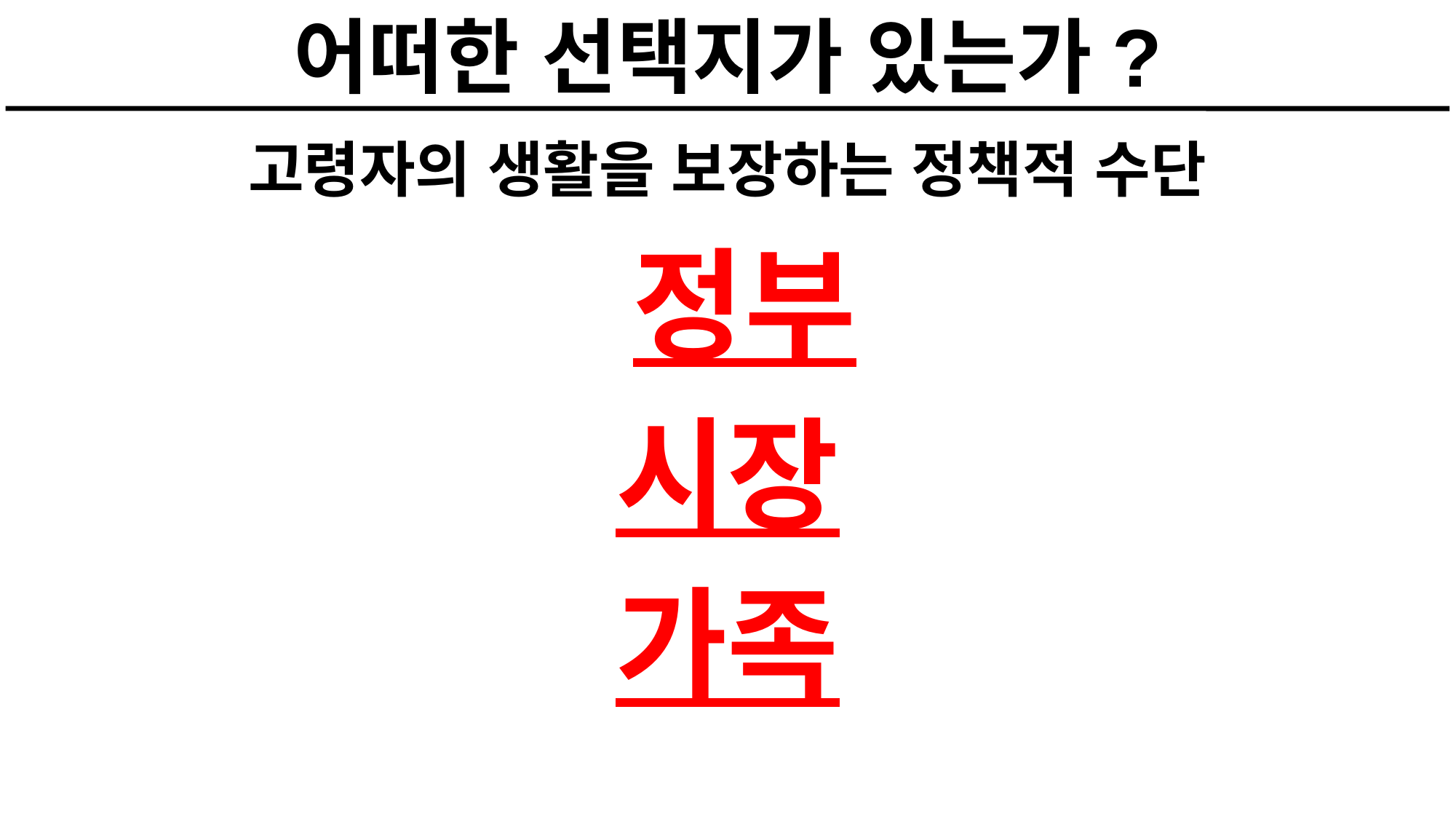

어떠한 선택지가 있는가?

고령자의 생활을 보장하는 정책적 수단
 정부
시장
가족